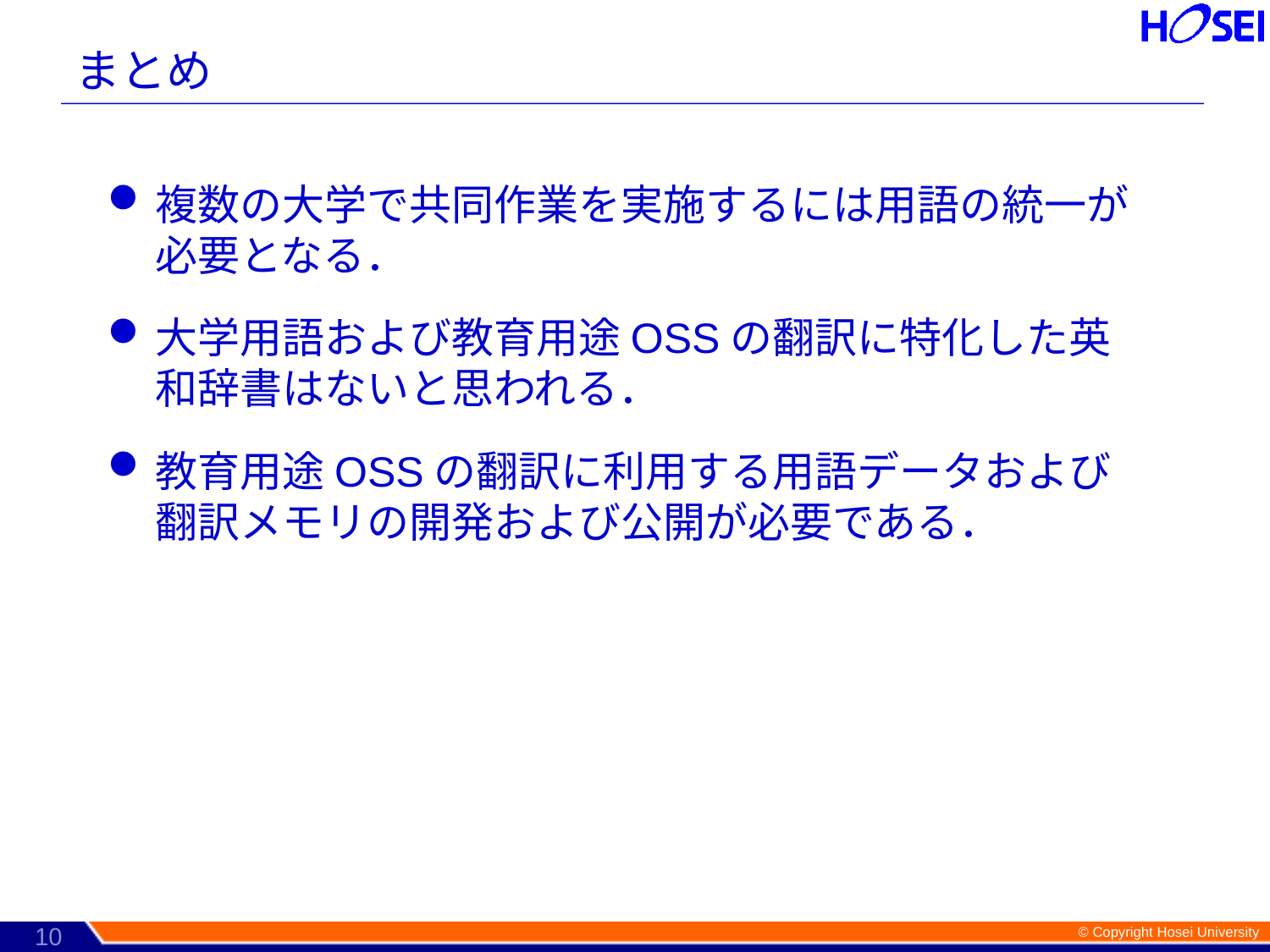

# まとめ
複数の大学で共同作業を実施するには用語の統一が必要となる．
大学用語および教育用途OSSの翻訳に特化した英和辞書はないと思われる．
教育用途OSSの翻訳に利用する用語データおよび翻訳メモリの開発および公開が必要である．
10